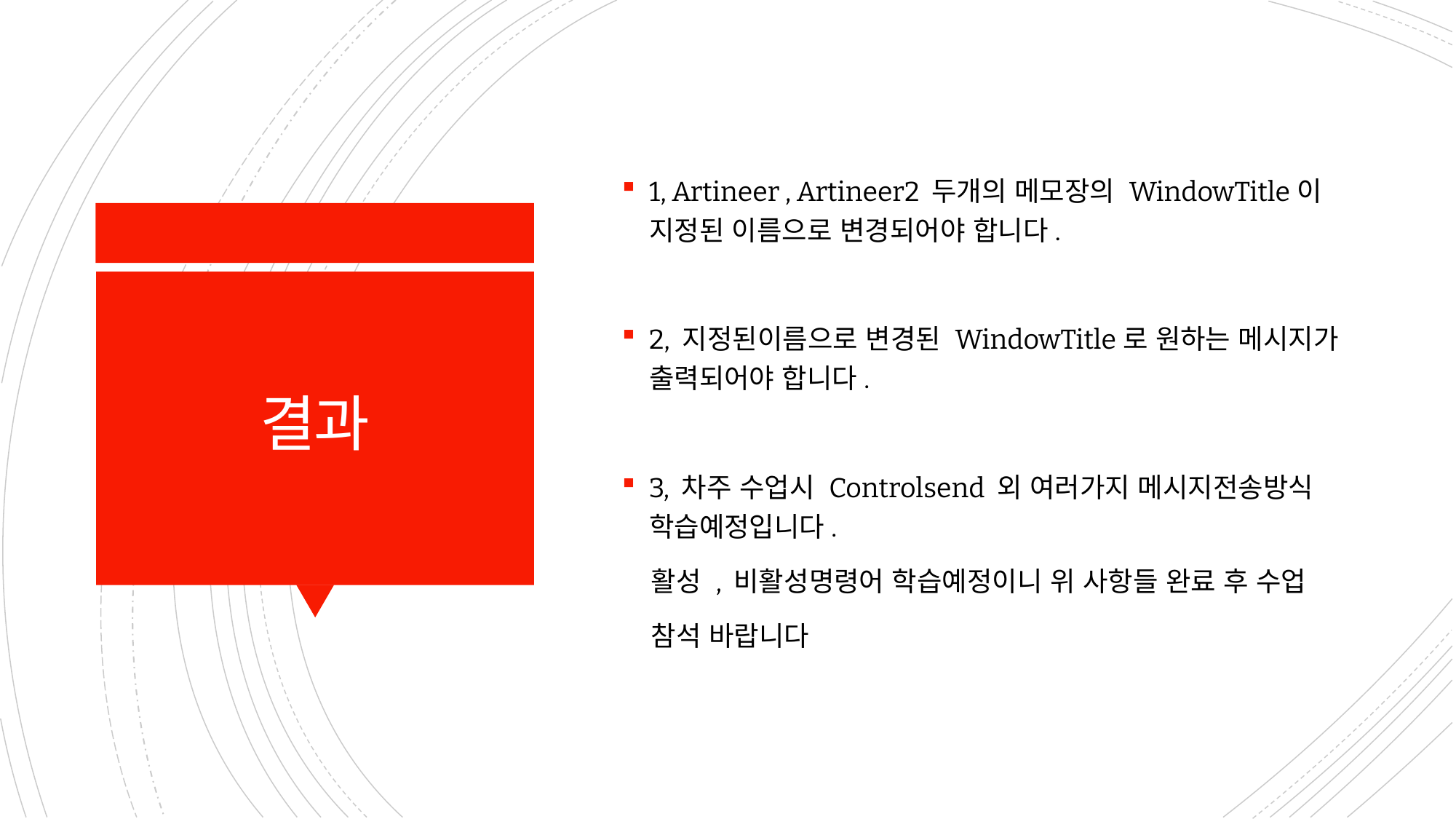

1, Artineer , Artineer2 두개의 메모장의 WindowTitle이 지정된 이름으로 변경되어야 합니다.

2, 지정된이름으로 변경된 WindowTitle로 원하는 메시지가 출력되어야 합니다.

3, 차주 수업시 Controlsend 외 여러가지 메시지전송방식 학습예정입니다.
   활성 , 비활성명령어 학습예정이니 위 사항들 완료 후 수업
   참석 바랍니다
# 결과